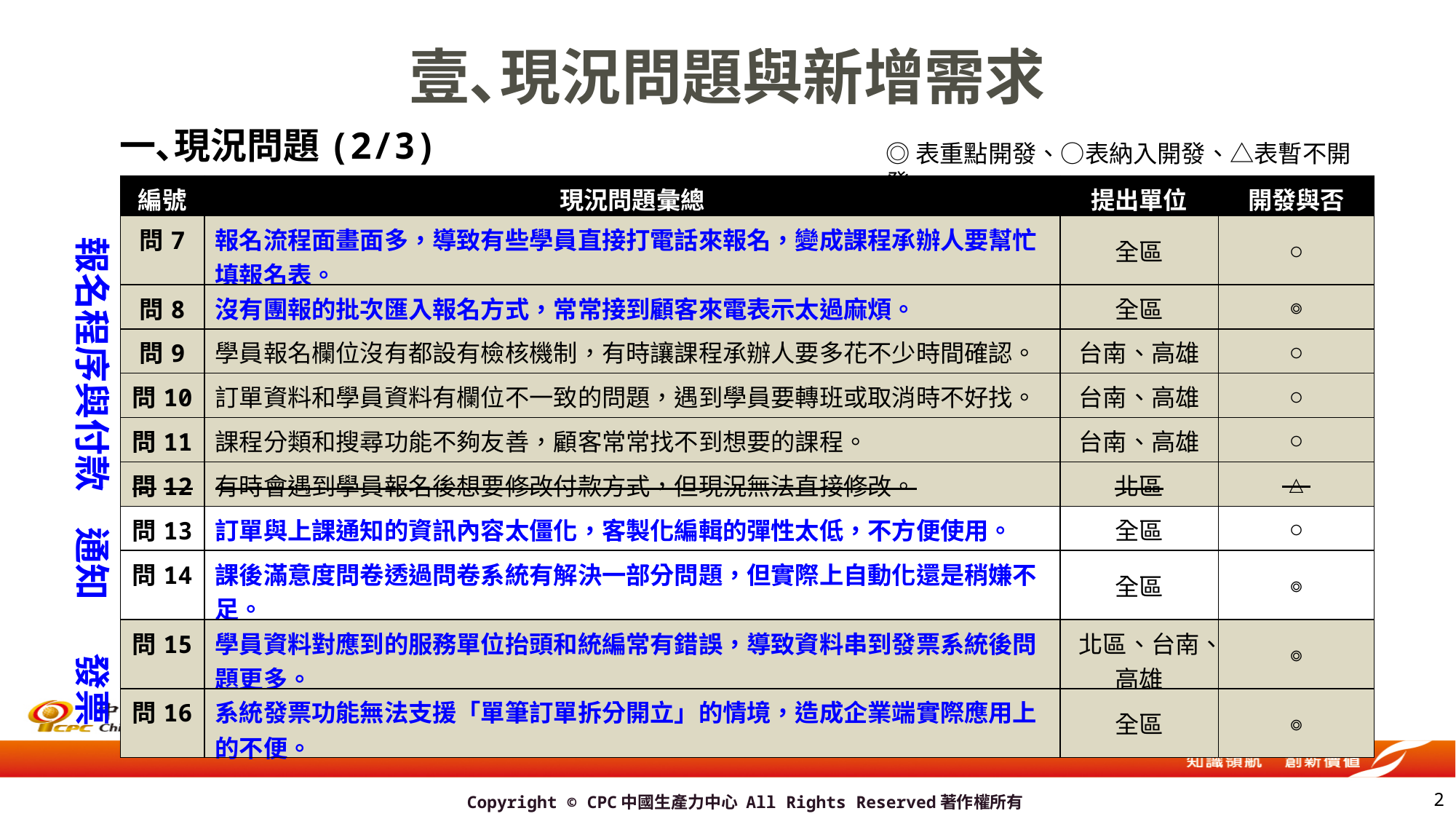

# 壹､現況問題與新增需求
一､現況問題(2/3)
◎表重點開發、○表納入開發、△表暫不開發
| 編號 | 現況問題彙總 | 提出單位 | 開發與否 |
| --- | --- | --- | --- |
| 問7 | 報名流程面畫面多，導致有些學員直接打電話來報名，變成課程承辦人要幫忙填報名表。 | 全區 | ○ |
| 問8 | 沒有團報的批次匯入報名方式，常常接到顧客來電表示太過麻煩。 | 全區 | ◎ |
| 問9 | 學員報名欄位沒有都設有檢核機制，有時讓課程承辦人要多花不少時間確認。 | 台南、高雄 | ○ |
| 問10 | 訂單資料和學員資料有欄位不一致的問題，遇到學員要轉班或取消時不好找。 | 台南、高雄 | ○ |
| 問11 | 課程分類和搜尋功能不夠友善，顧客常常找不到想要的課程。 | 台南、高雄 | ○ |
| 問12 | 有時會遇到學員報名後想要修改付款方式，但現況無法直接修改。 | 北區 | △ |
| 問13 | 訂單與上課通知的資訊內容太僵化，客製化編輯的彈性太低，不方便使用。 | 全區 | ○ |
| 問14 | 課後滿意度問卷透過問卷系統有解決一部分問題，但實際上自動化還是稍嫌不足。 | 全區 | ◎ |
| 問15 | 學員資料對應到的服務單位抬頭和統編常有錯誤，導致資料串到發票系統後問題更多。 | 北區、台南、高雄 | ◎ |
| 問16 | 系統發票功能無法支援「單筆訂單拆分開立」的情境，造成企業端實際應用上的不便。 | 全區 | ◎ |
報名程序與付款
通知
發票
2